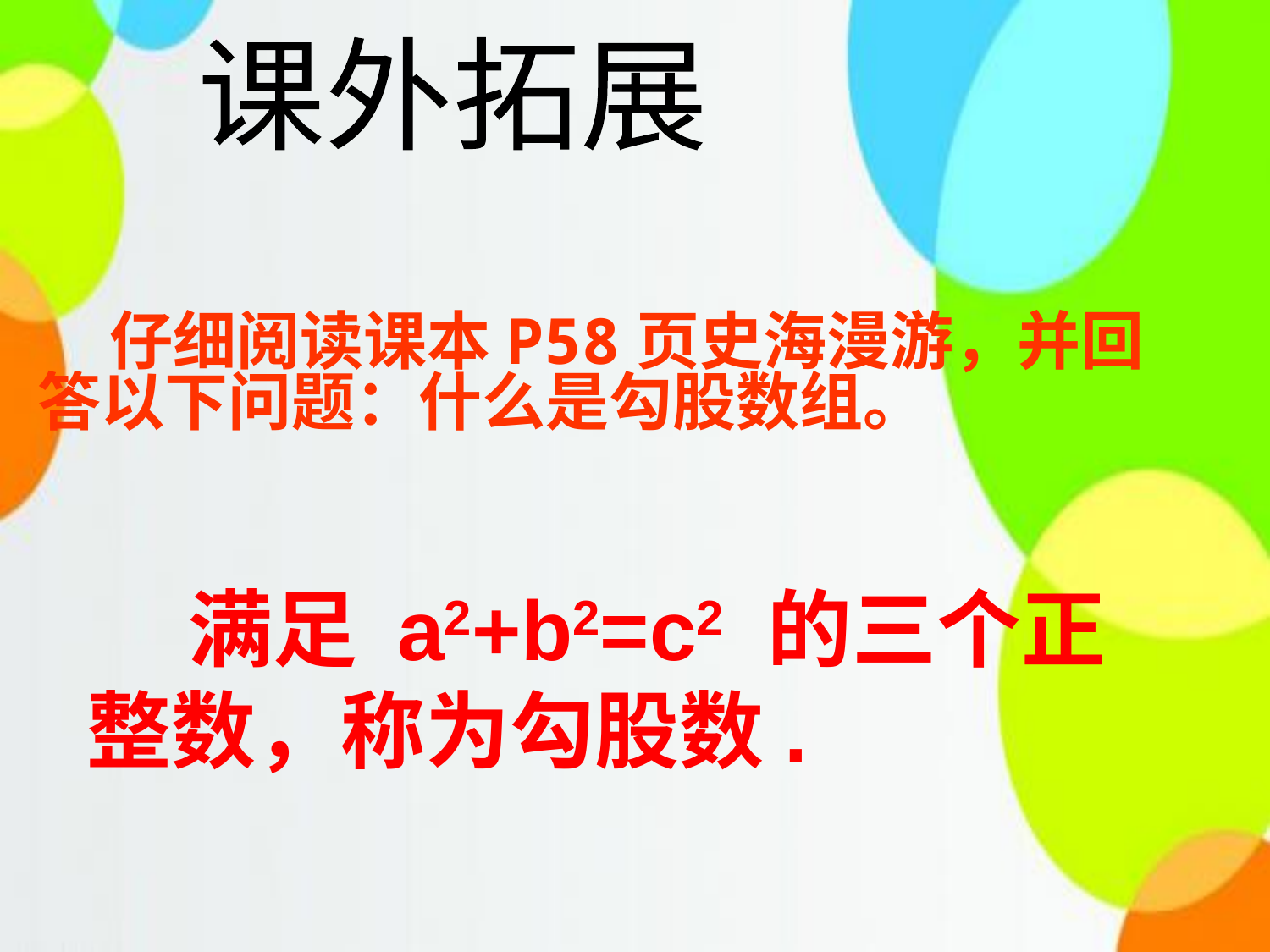

课外拓展

    仔细阅读课本P58页史海漫游，并回答以下问题：什么是勾股数组。

        满足 a2+b2=c2 的三个正整数，称为勾股数.